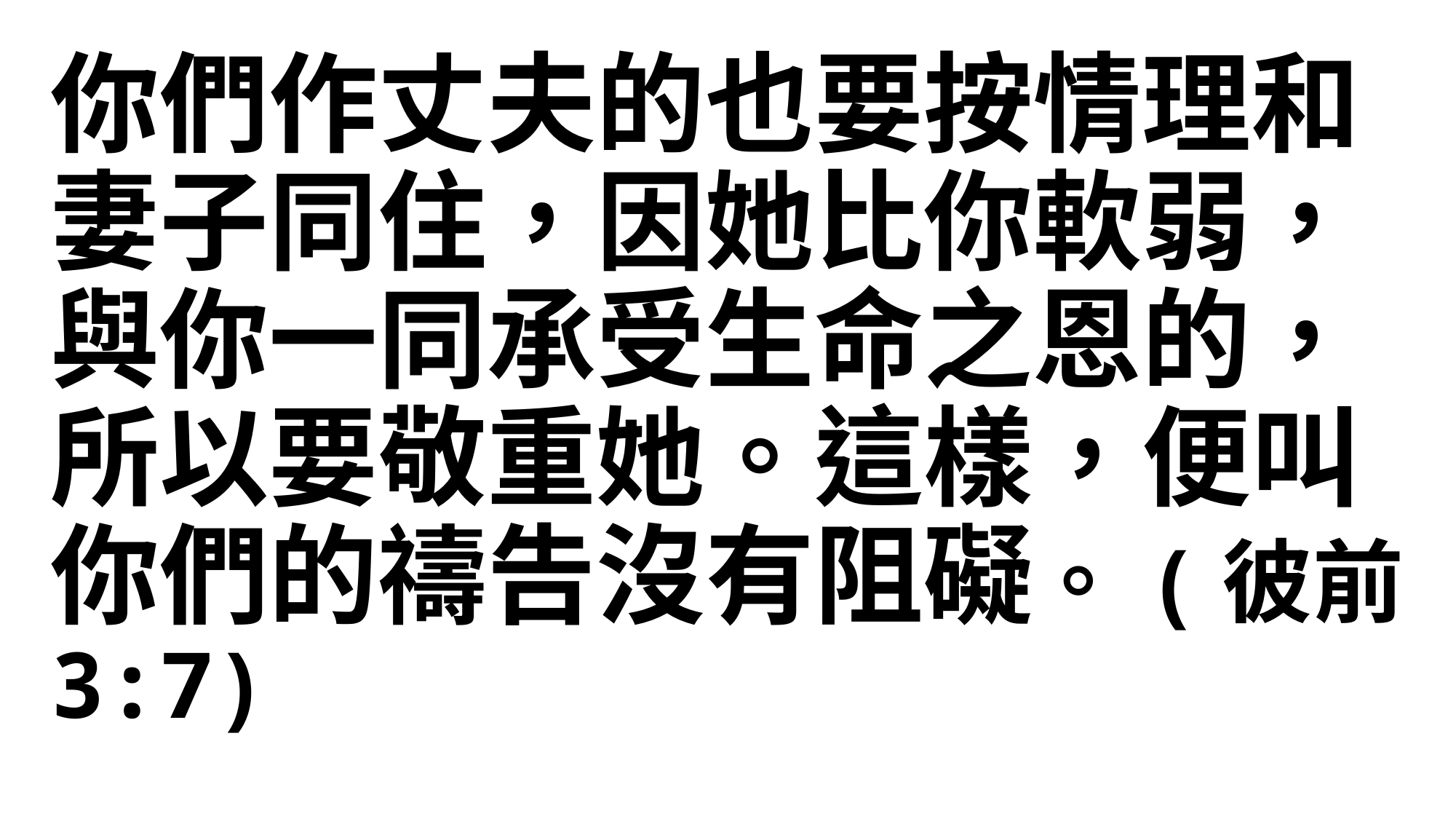

你們作丈夫的也要按情理和妻子同住，因她比你軟弱，與你一同承受生命之恩的，所以要敬重她。這樣，便叫你們的禱告沒有阻礙。(彼前3:7)